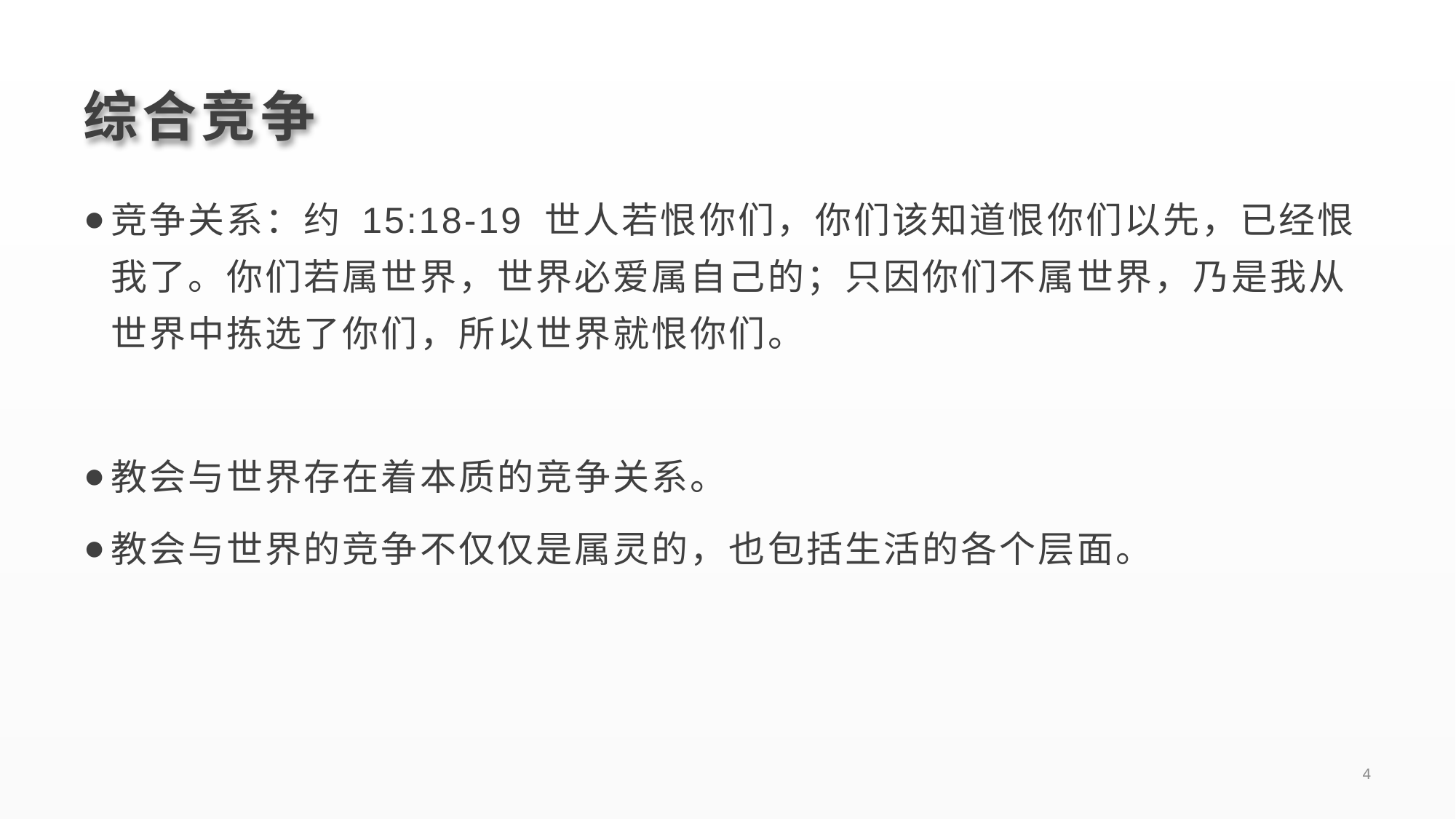

# 综合竞争
竞争关系：约 15:18-19 世人若恨你们，你们该知道恨你们以先，已经恨我了。你们若属世界，世界必爱属自己的；只因你们不属世界，乃是我从世界中拣选了你们，所以世界就恨你们。

教会与世界存在着本质的竞争关系。
教会与世界的竞争不仅仅是属灵的，也包括生活的各个层面。
4